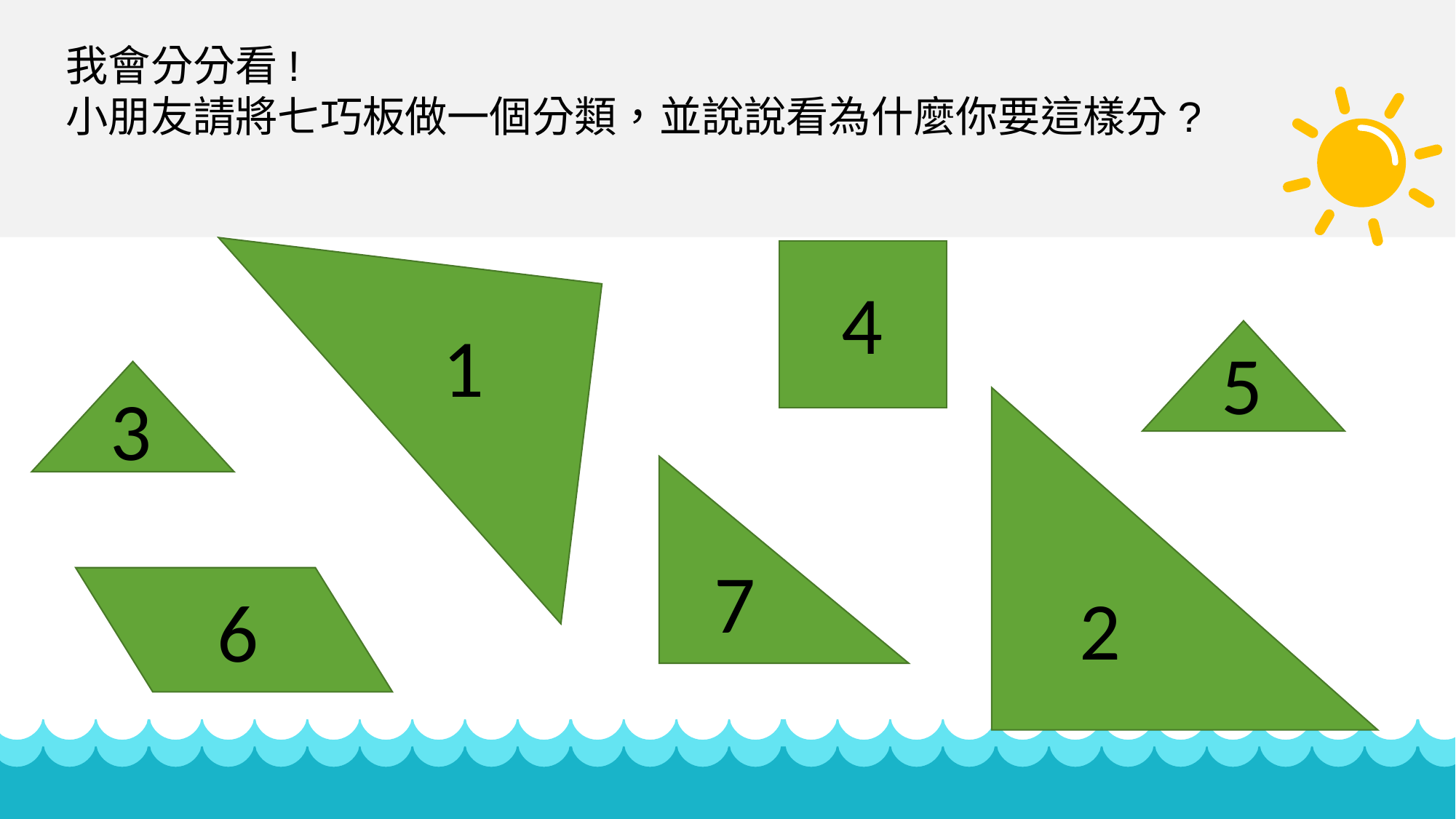

我會分分看!
小朋友請將七巧板做一個分類，並說說看為什麼你要這樣分?

4

1

5

3

2

7

6